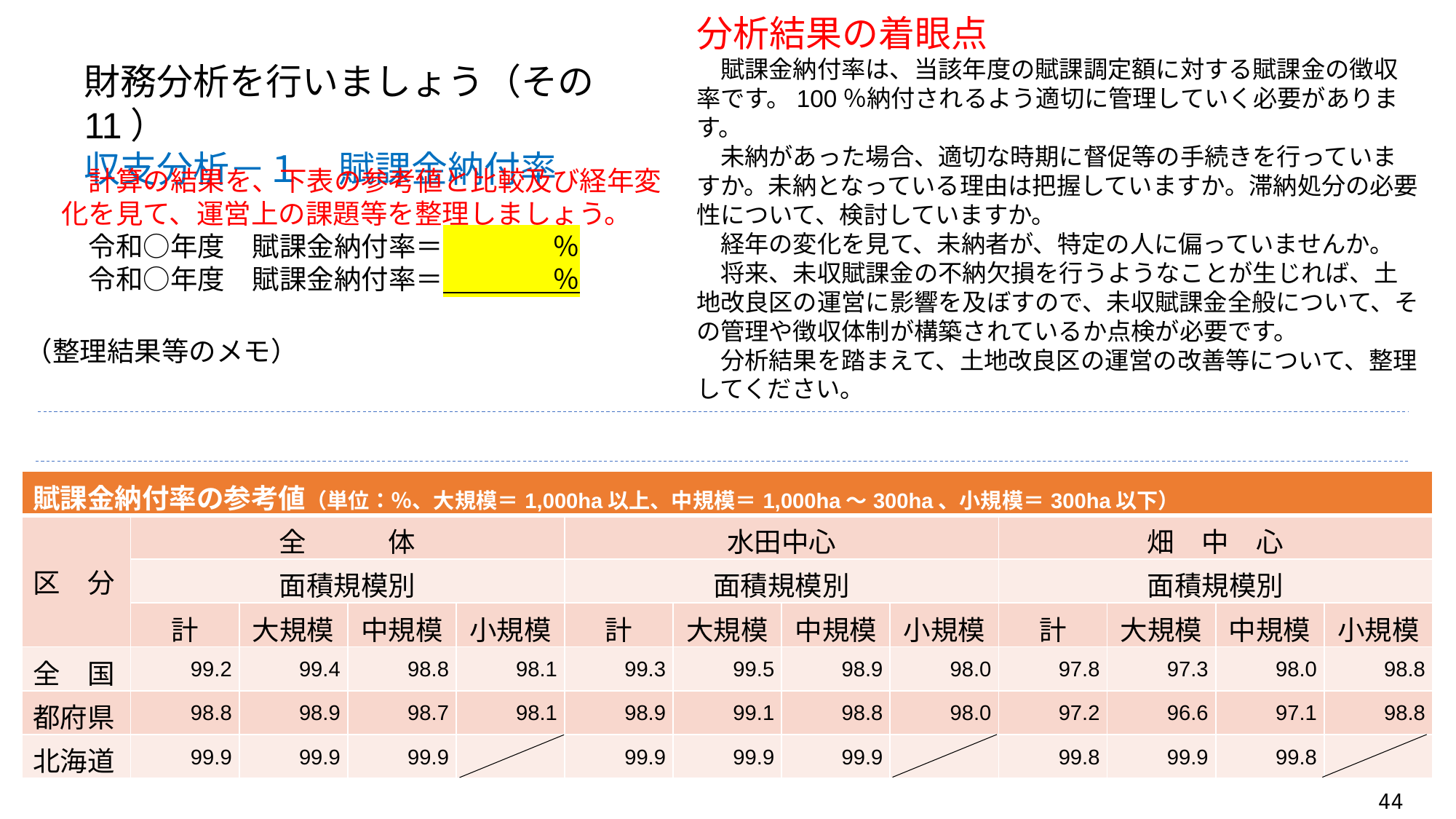

分析結果の着眼点
　賦課金納付率は、当該年度の賦課調定額に対する賦課金の徴収率です。100％納付されるよう適切に管理していく必要があります。
　未納があった場合、適切な時期に督促等の手続きを行っていますか。未納となっている理由は把握していますか。滞納処分の必要性について、検討していますか。
　経年の変化を見て、未納者が、特定の人に偏っていませんか。
　将来、未収賦課金の不納欠損を行うようなことが生じれば、土地改良区の運営に影響を及ぼすので、未収賦課金全般について、その管理や徴収体制が構築されているか点検が必要です。
　分析結果を踏まえて、土地改良区の運営の改善等について、整理してください。
財務分析を行いましょう（その11）
収支分析－１　賦課金納付率
　計算の結果を、下表の参考値と比較及び経年変化を見て、運営上の課題等を整理しましょう。
　令和○年度　賦課金納付率＝　　　　％
　令和○年度　賦課金納付率＝　　　　％
（整理結果等のメモ）
| 賦課金納付率の参考値（単位：％、大規模＝1,000ha以上、中規模＝1,000ha～300ha、小規模＝300ha以下） |  |  |  |  |  |  |  |  |  |  |  |  |
| --- | --- | --- | --- | --- | --- | --- | --- | --- | --- | --- | --- | --- |
| 区　分 | 全　　　体 |  |  |  | 水田中心 |  |  |  | 畑　中　心 |  |  |  |
|  | 面積規模別 |  |  |  | 面積規模別 |  |  |  | 面積規模別 |  |  |  |
|  | 計 | 大規模 | 中規模 | 小規模 | 計 | 大規模 | 中規模 | 小規模 | 計 | 大規模 | 中規模 | 小規模 |
| 全　国 | 99.2 | 99.4 | 98.8 | 98.1 | 99.3 | 99.5 | 98.9 | 98.0 | 97.8 | 97.3 | 98.0 | 98.8 |
| 都府県 | 98.8 | 98.9 | 98.7 | 98.1 | 98.9 | 99.1 | 98.8 | 98.0 | 97.2 | 96.6 | 97.1 | 98.8 |
| 北海道 | 99.9 | 99.9 | 99.9 |  | 99.9 | 99.9 | 99.9 |  | 99.8 | 99.9 | 99.8 |  |
44